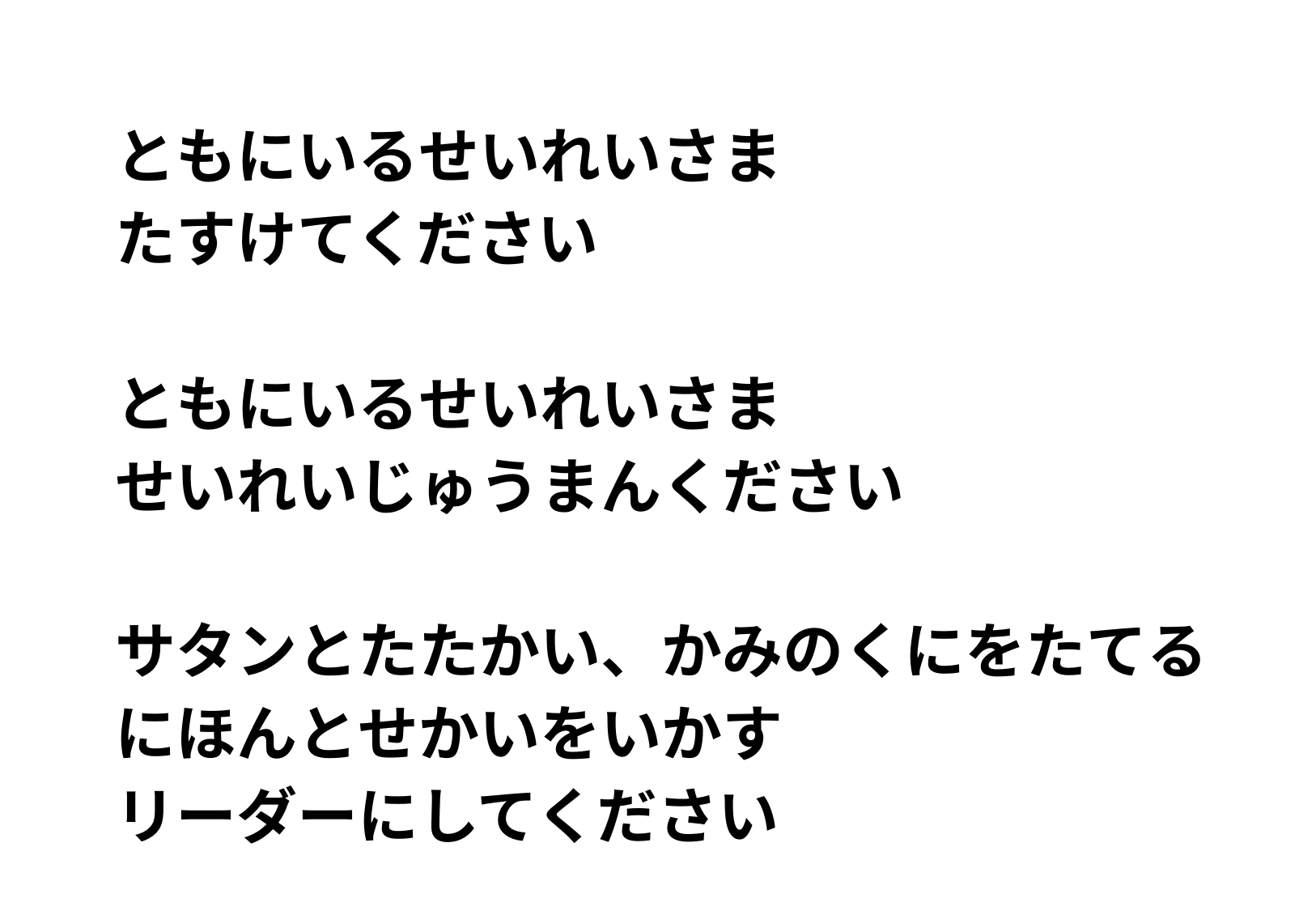

ともにいるせいれいさま
たすけてください

ともにいるせいれいさま
せいれいじゅうまんください

サタンとたたかい、かみのくにをたてる
にほんとせかいをいかす
リーダーにしてください